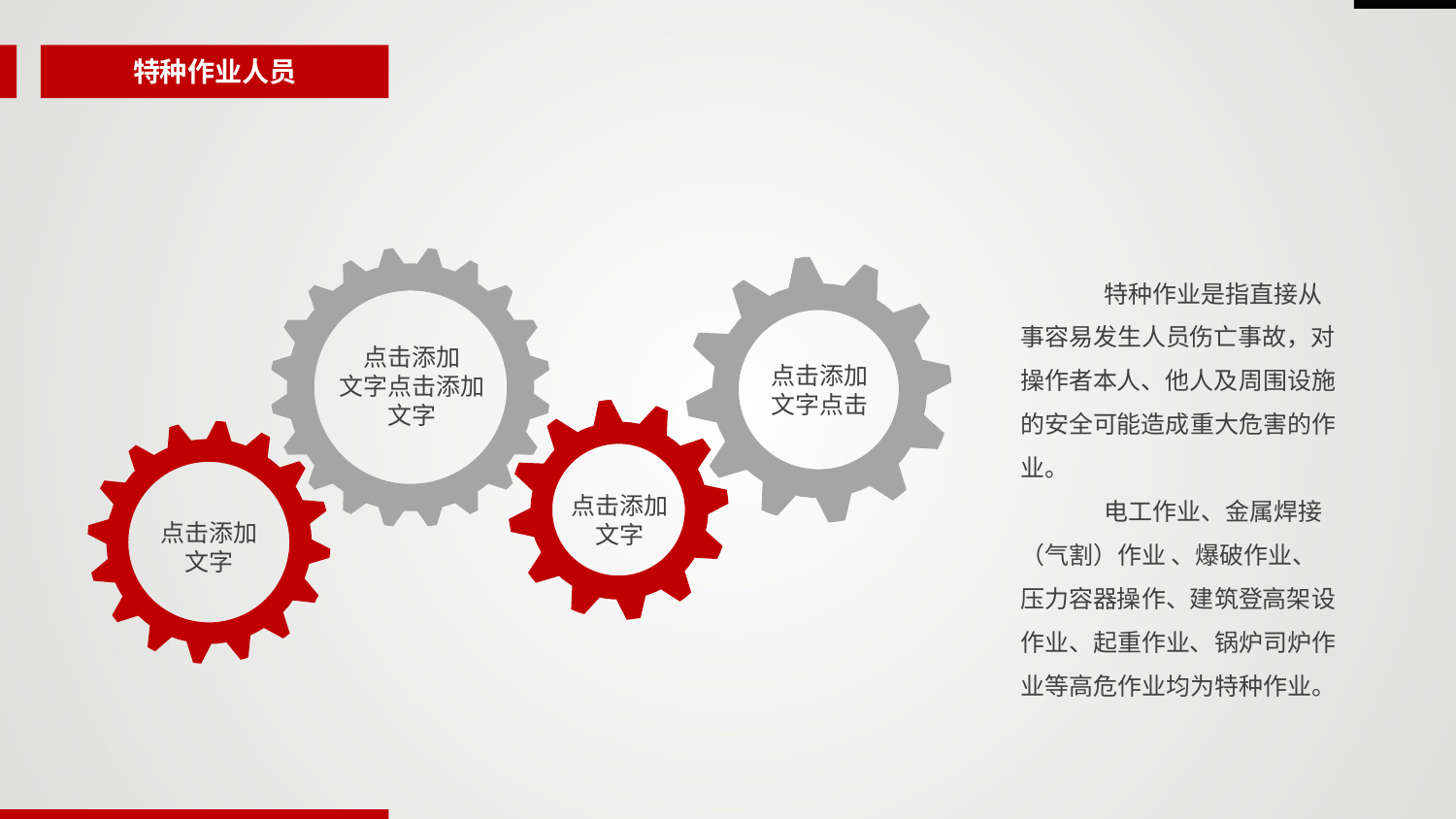

特种作业人员

 特种作业是指直接从事容易发生人员伤亡事故，对操作者本人、他人及周围设施的安全可能造成重大危害的作业。
 电工作业、金属焊接（气割）作业 、爆破作业、压力容器操作、建筑登高架设作业、起重作业、锅炉司炉作业等高危作业均为特种作业。
点击添加
文字点击添加
文字
点击添加
文字点击

点击添加
文字
点击添加
文字